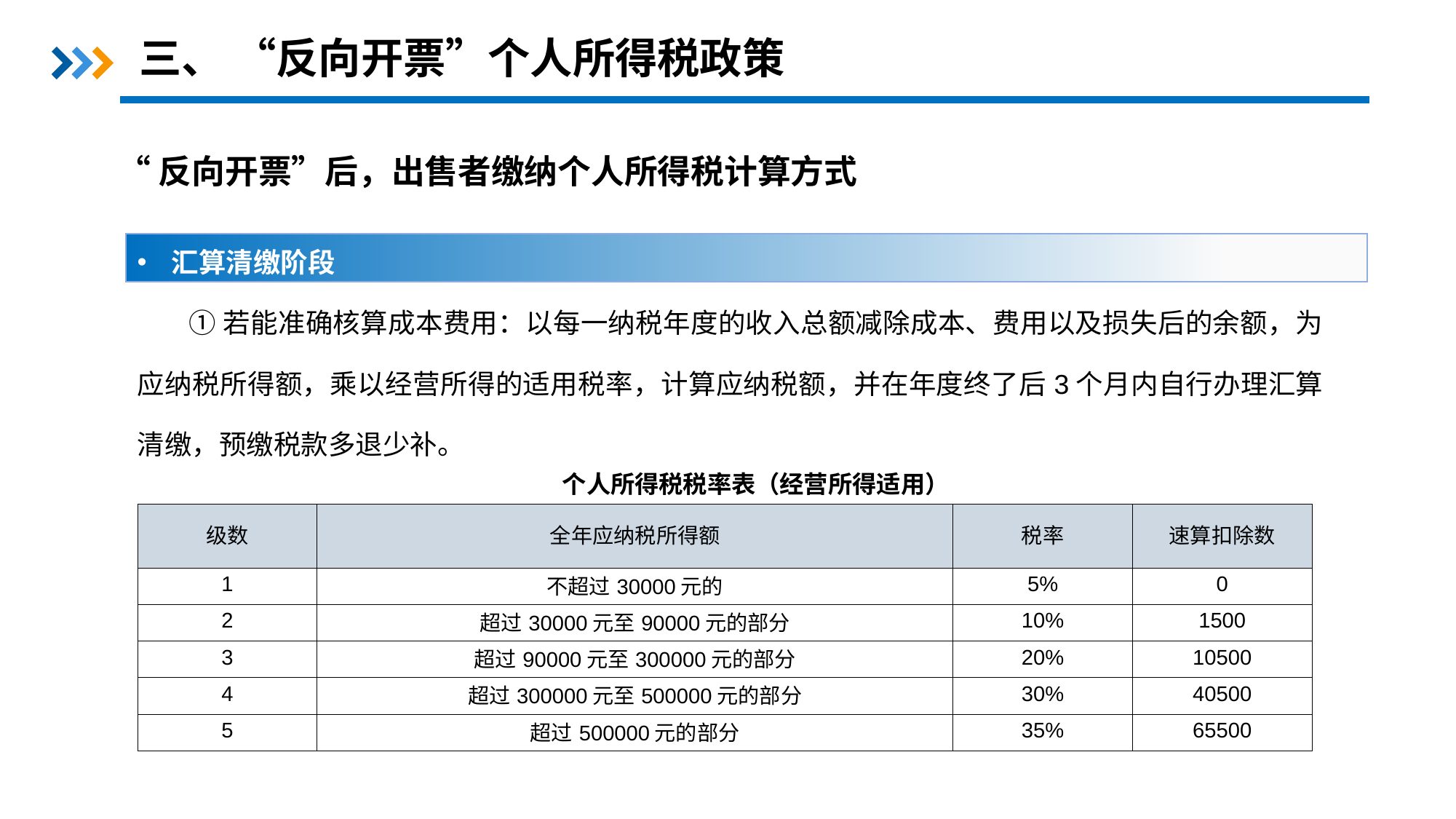

三、 “反向开票”个人所得税政策

“反向开票”后，出售者缴纳个人所得税计算方式
汇算清缴阶段
        ①若能准确核算成本费用：以每一纳税年度的收入总额减除成本、费用以及损失后的余额，为应纳税所得额，乘以经营所得的适用税率，计算应纳税额，并在年度终了后3个月内自行办理汇算清缴，预缴税款多退少补。

个人所得税税率表（经营所得适用）
| 级数 | 全年应纳税所得额 | 税率 | 速算扣除数 |
| --- | --- | --- | --- |
| 1 | 不超过30000元的 | 5% | 0 |
| 2 | 超过30000元至90000元的部分 | 10% | 1500 |
| 3 | 超过90000元至300000元的部分 | 20% | 10500 |
| 4 | 超过300000元至500000元的部分 | 30% | 40500 |
| 5 | 超过500000元的部分 | 35% | 65500 |